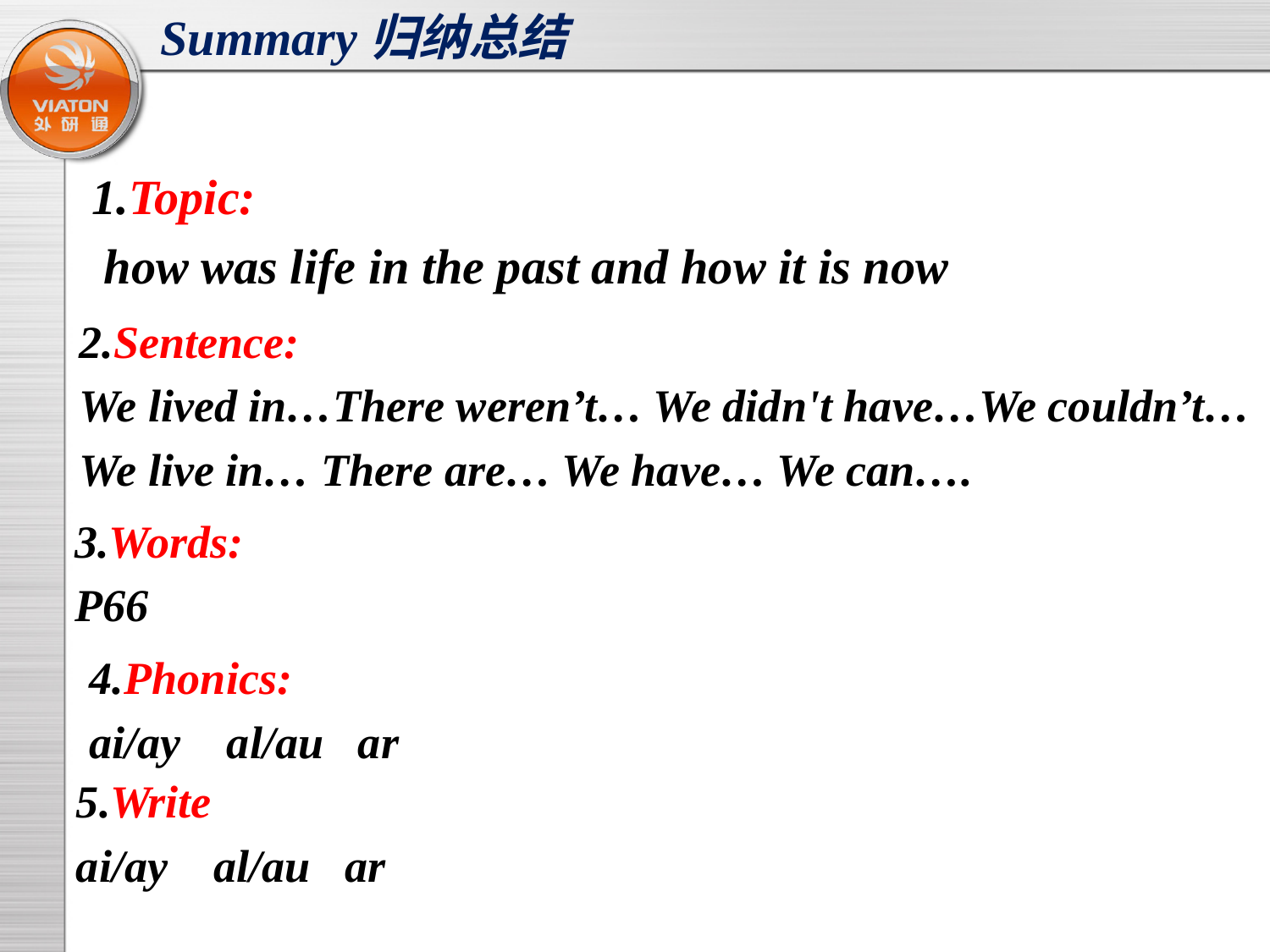

Summary归纳总结
1.Topic:
 how was life in the past and how it is now
2.Sentence:
We lived in…There weren’t… We didn't have…We couldn’t…
We live in… There are… We have… We can….
3.Words:
P66
4.Phonics:
ai/ay    al/au   ar
5.Write
ai/ay    al/au   ar